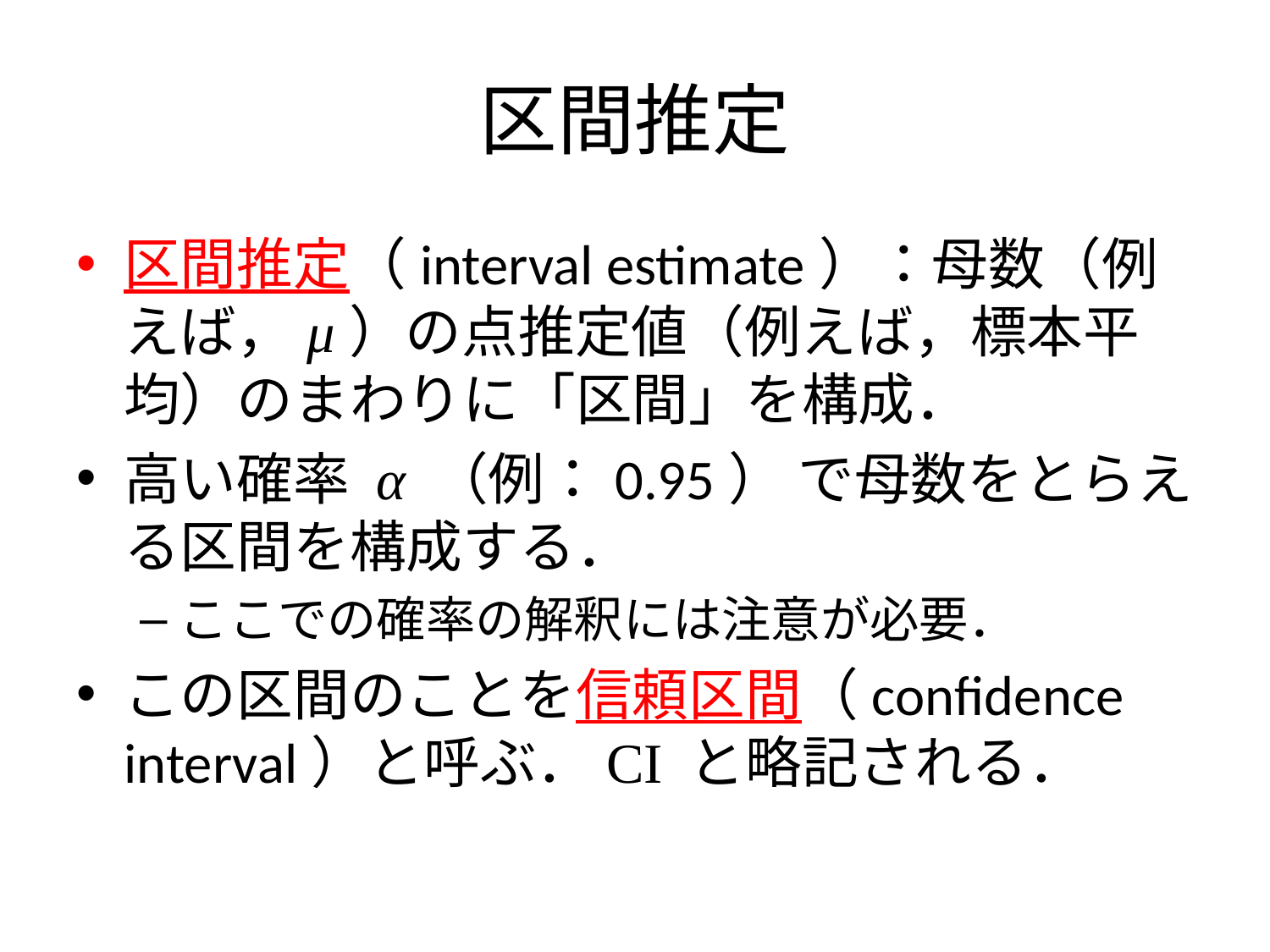

# 区間推定
区間推定（interval estimate）：母数（例えば，μ）の点推定値（例えば，標本平均）のまわりに「区間」を構成．
高い確率 α （例：0.95） で母数をとらえる区間を構成する．
ここでの確率の解釈には注意が必要．
この区間のことを信頼区間（confidence interval）と呼ぶ．CI と略記される．